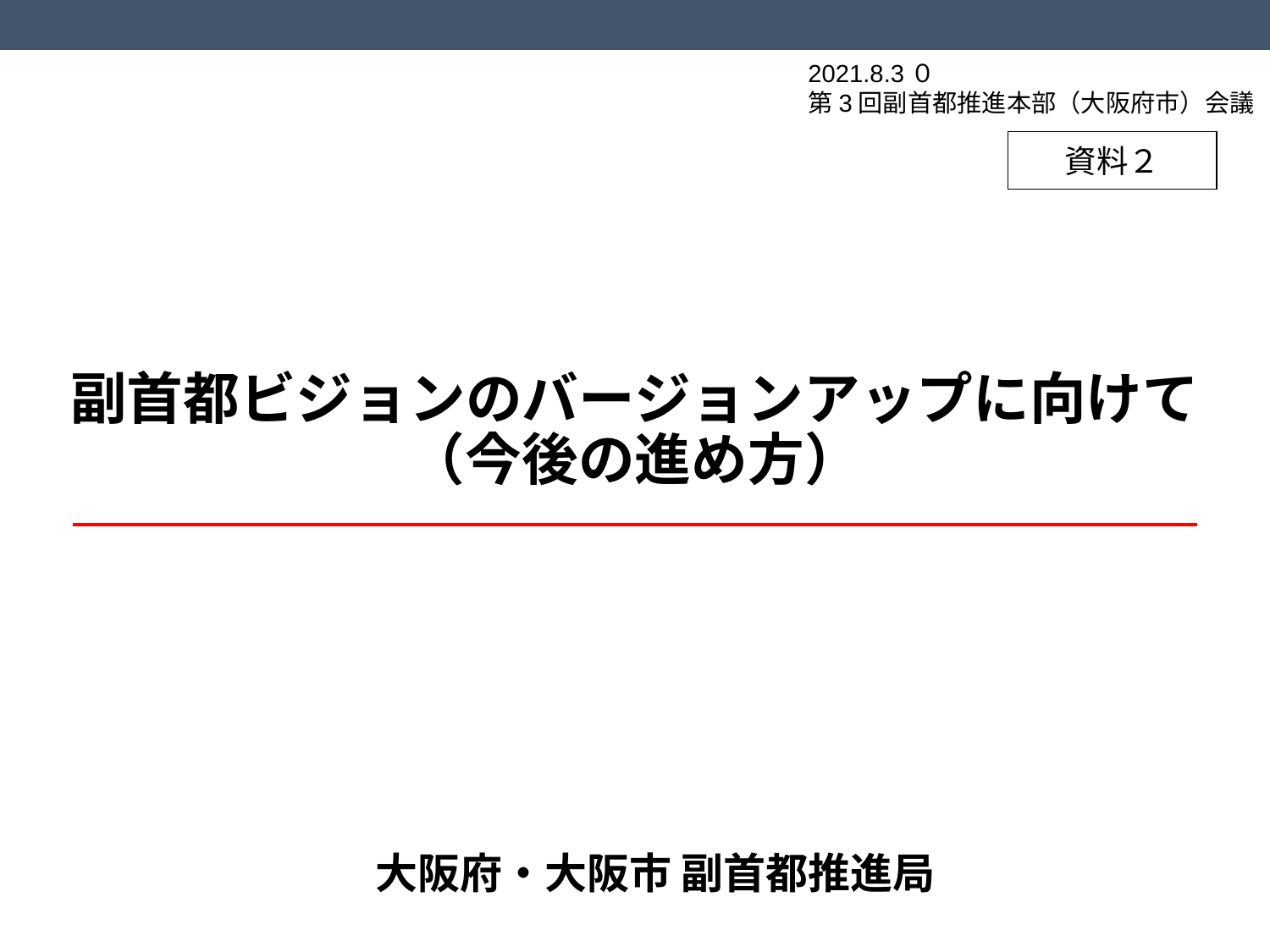

2021.8.3０
第3回副首都推進本部（大阪府市）会議
資料２
副首都ビジョンのバージョンアップに向けて
（今後の進め方）
大阪府・大阪市 副首都推進局